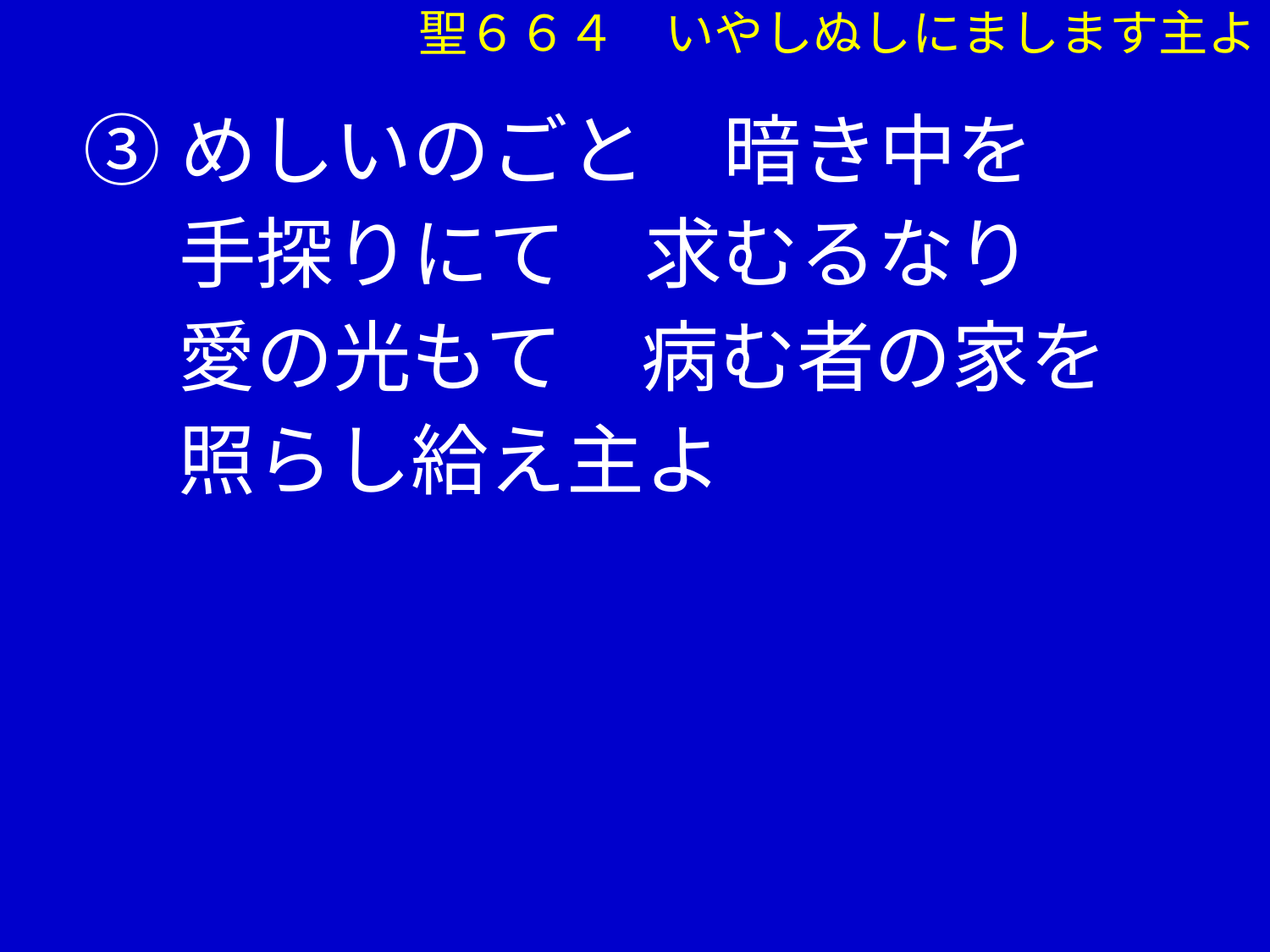

③めしいのごと　暗き中を
　 手探りにて　求むるなり
　 愛の光もて　病む者の家を
　 照らし給え主よ
聖６６４　いやしぬしにまします主よ